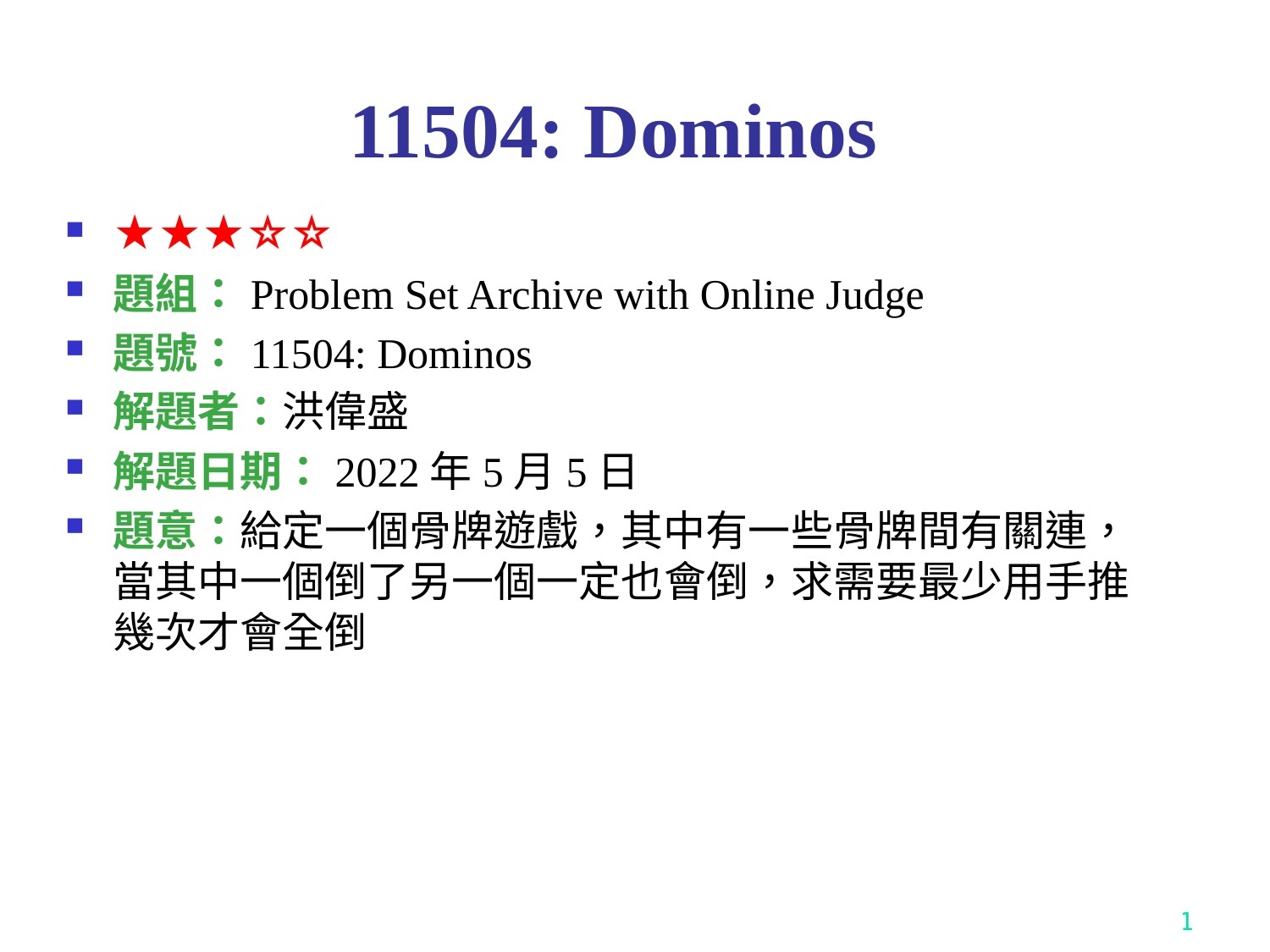

# 11504: Dominos
★★★☆☆
題組：Problem Set Archive with Online Judge
題號：11504: Dominos
解題者：洪偉盛
解題日期：2022年5月5日
題意：給定一個骨牌遊戲，其中有一些骨牌間有關連，當其中一個倒了另一個一定也會倒，求需要最少用手推幾次才會全倒
1